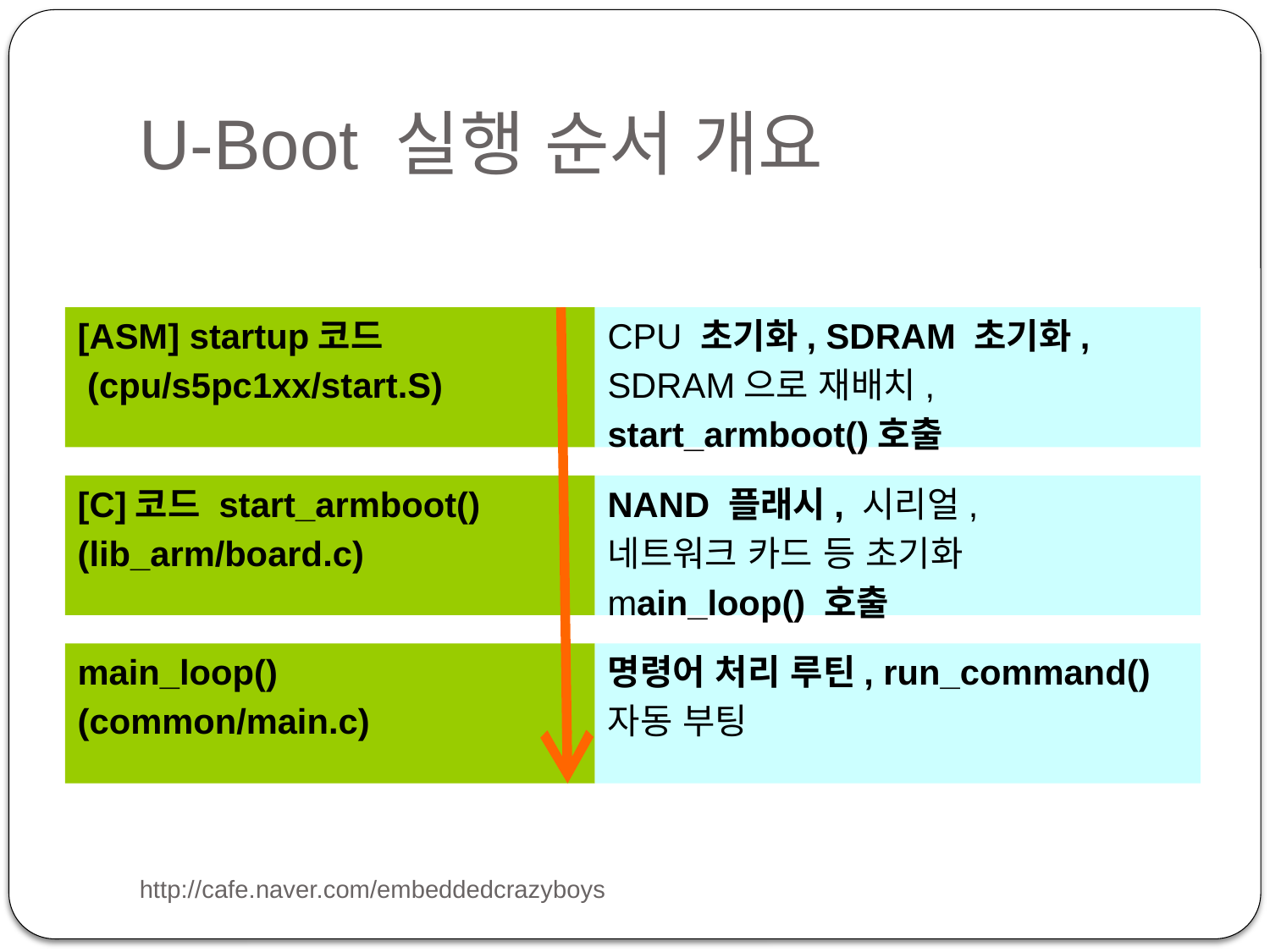

# U-Boot 실행 순서 개요
[ASM] startup코드
 (cpu/s5pc1xx/start.S)

CPU 초기화, SDRAM 초기화,
SDRAM으로 재배치,
start_armboot()호출
[C]코드 start_armboot()
(lib_arm/board.c)
NAND 플래시, 시리얼,
네트워크 카드 등 초기화
main_loop() 호출
main_loop()
(common/main.c)
명령어 처리 루틴, run_command()
자동 부팅
http://cafe.naver.com/embeddedcrazyboys